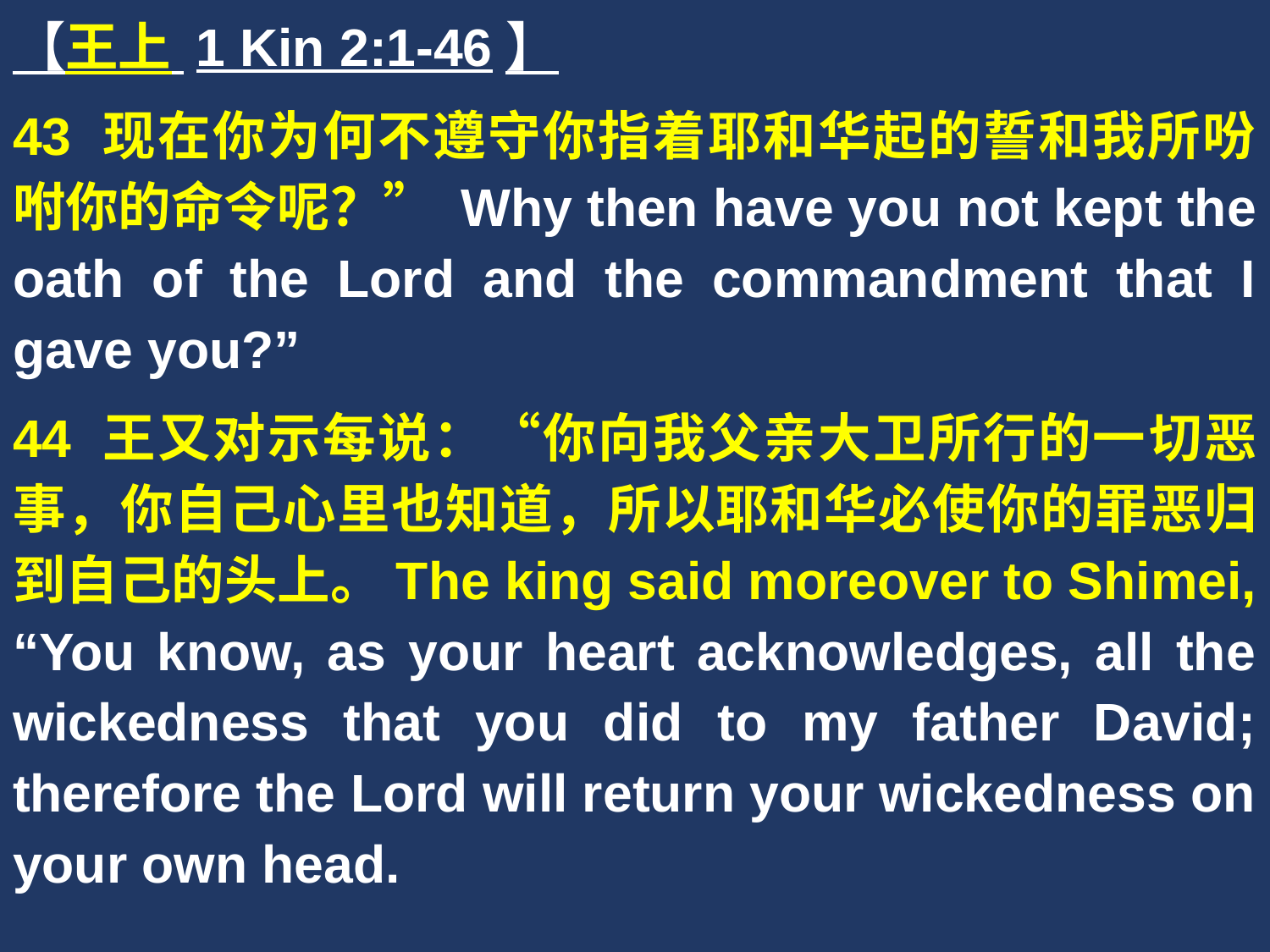

【王上 1 Kin 2:1-46】
43 现在你为何不遵守你指着耶和华起的誓和我所吩咐你的命令呢？” Why then have you not kept the oath of the Lord and the commandment that I gave you?”
44 王又对示每说：“你向我父亲大卫所行的一切恶事，你自己心里也知道，所以耶和华必使你的罪恶归到自己的头上。The king said moreover to Shimei, “You know, as your heart acknowledges, all the wickedness that you did to my father David; therefore the Lord will return your wickedness on your own head.